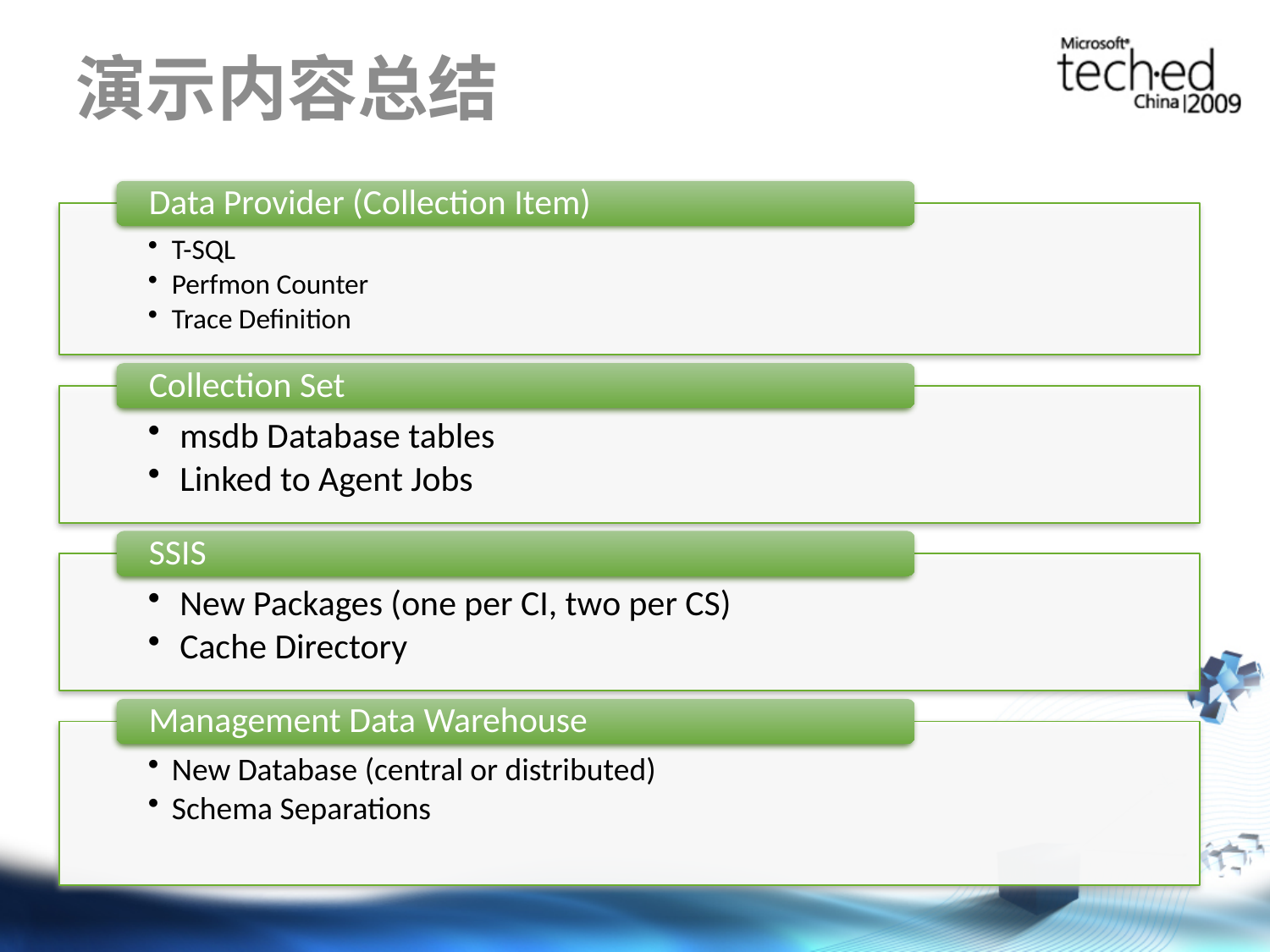

# 演示内容总结
T-SQL
Perfmon Counter
Trace Definition
Data Provider (Collection Item)
msdb Database tables
Linked to Agent Jobs
Collection Set
New Packages (one per CI, two per CS)
Cache Directory
SSIS
New Database (central or distributed)
Schema Separations
Management Data Warehouse